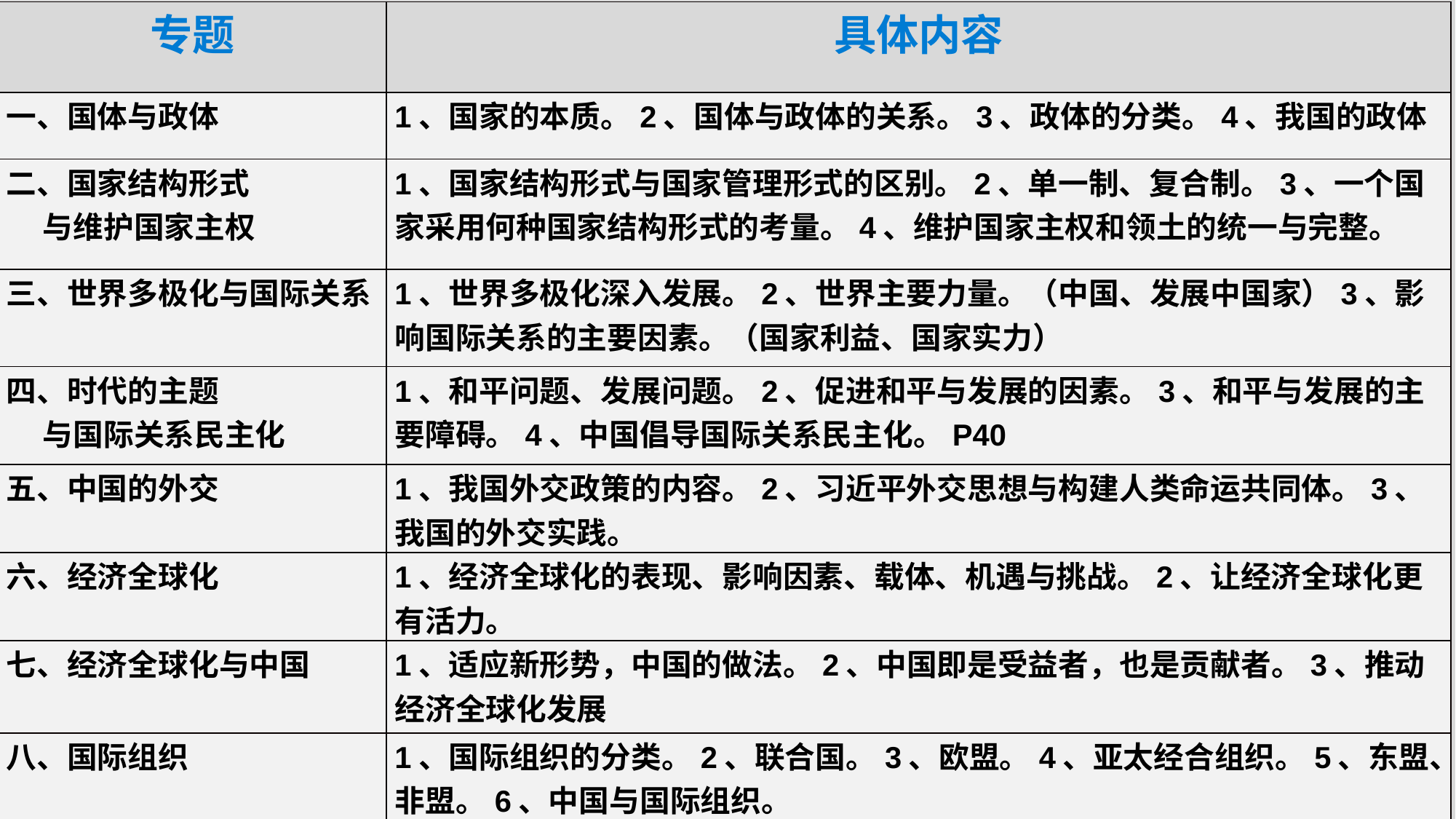

| 专题 | 具体内容 |
| --- | --- |
| 一、国体与政体 | 1、国家的本质。2、国体与政体的关系。3、政体的分类。4、我国的政体 |
| 二、国家结构形式 与维护国家主权 | 1、国家结构形式与国家管理形式的区别。2、单一制、复合制。3、一个国家采用何种国家结构形式的考量。4、维护国家主权和领土的统一与完整。 |
| 三、世界多极化与国际关系 | 1、世界多极化深入发展。2、世界主要力量。（中国、发展中国家）3、影响国际关系的主要因素。（国家利益、国家实力） |
| 四、时代的主题 与国际关系民主化 | 1、和平问题、发展问题。2、促进和平与发展的因素。3、和平与发展的主要障碍。4、中国倡导国际关系民主化。P40 |
| 五、中国的外交 | 1、我国外交政策的内容。2、习近平外交思想与构建人类命运共同体。3、我国的外交实践。 |
| 六、经济全球化 | 1、经济全球化的表现、影响因素、载体、机遇与挑战。2、让经济全球化更有活力。 |
| 七、经济全球化与中国 | 1、适应新形势，中国的做法。2、中国即是受益者，也是贡献者。3、推动经济全球化发展 |
| 八、国际组织 | 1、国际组织的分类。2、联合国。3、欧盟。4、亚太经合组织。5、东盟、非盟。6、中国与国际组织。 |